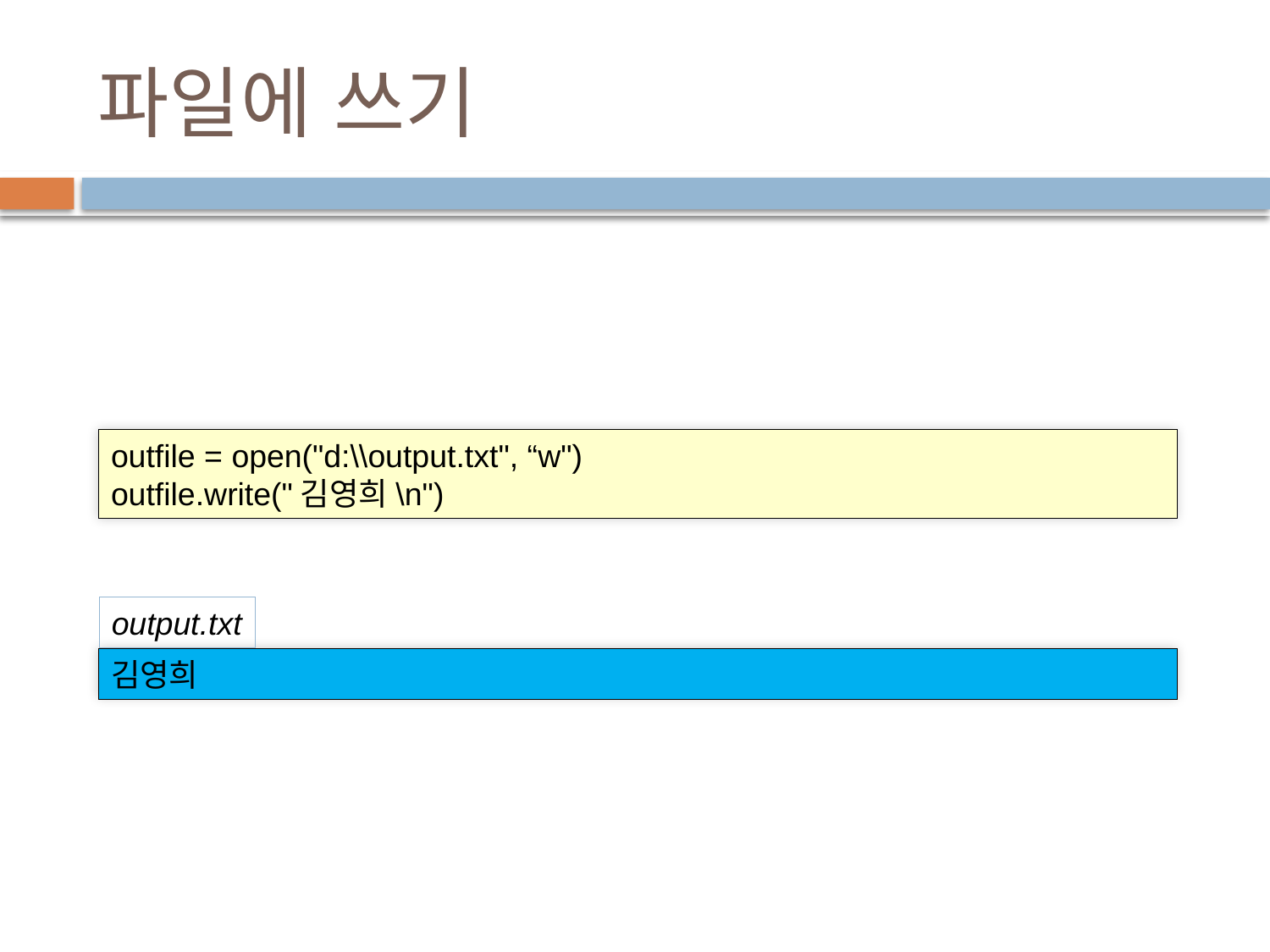

# 파일에 쓰기
outfile = open("d:\\output.txt", “w")
outfile.write("김영희\n")
output.txt
김영희